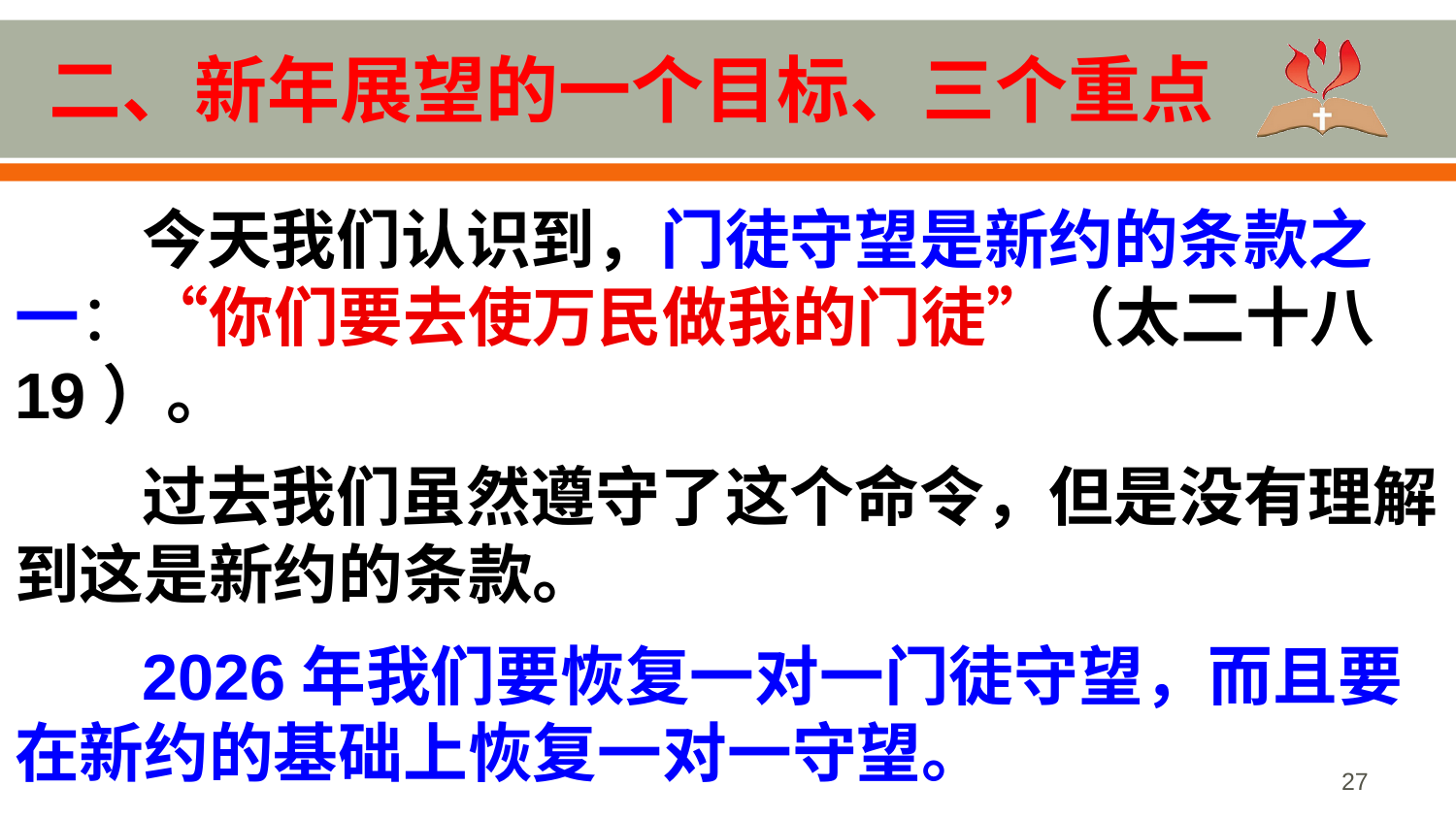

# 二、新年展望的一个目标、三个重点
今天我们认识到，门徒守望是新约的条款之一：“你们要去使万民做我的门徒”（太二十八19）。
过去我们虽然遵守了这个命令，但是没有理解到这是新约的条款。
2026年我们要恢复一对一门徒守望，而且要在新约的基础上恢复一对一守望。

27